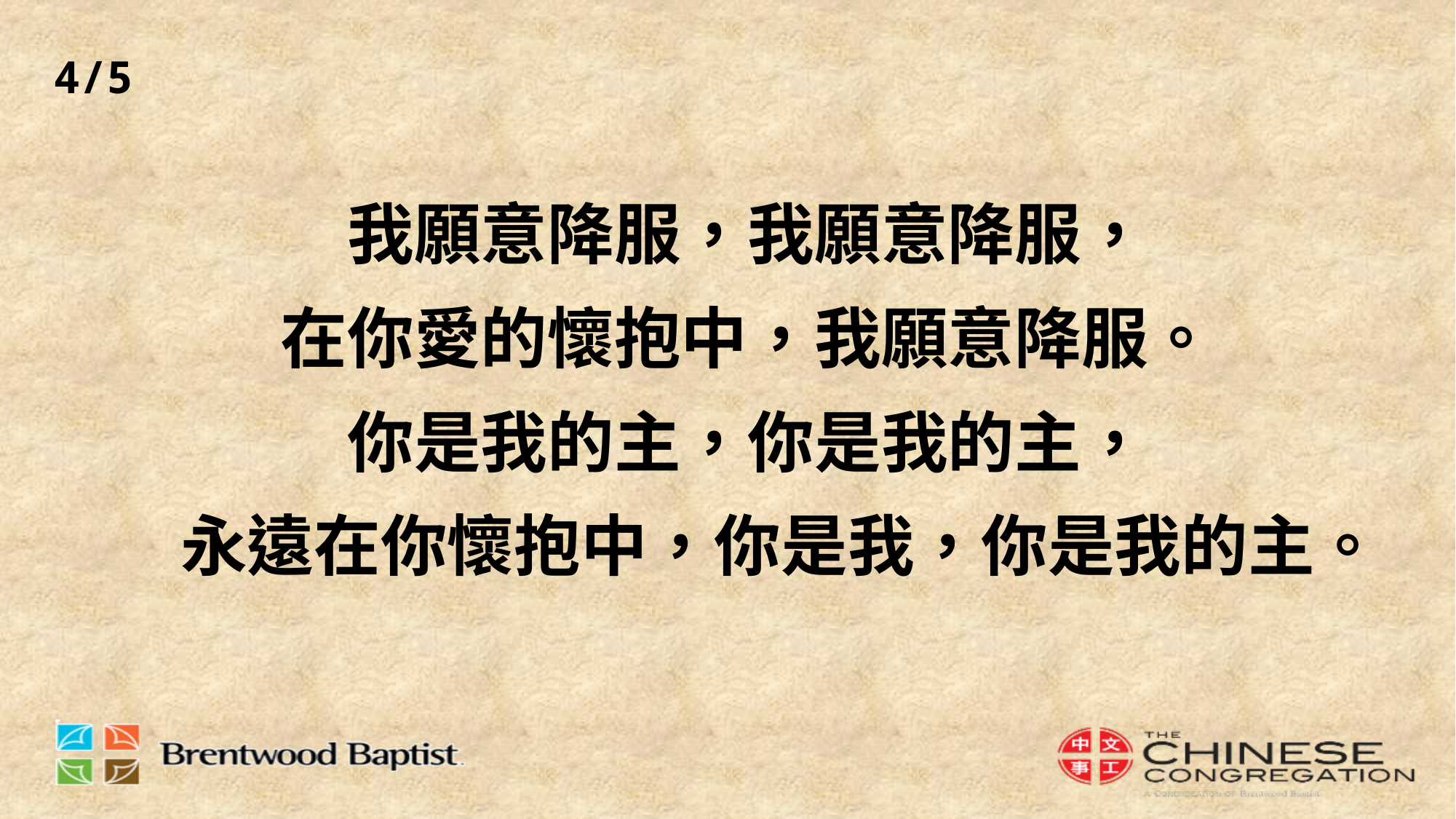

4/5
# 我願意降服，我願意降服， 在你愛的懷抱中，我願意降服。 你是我的主，你是我的主， 永遠在你懷抱中，你是我，你是我的主。